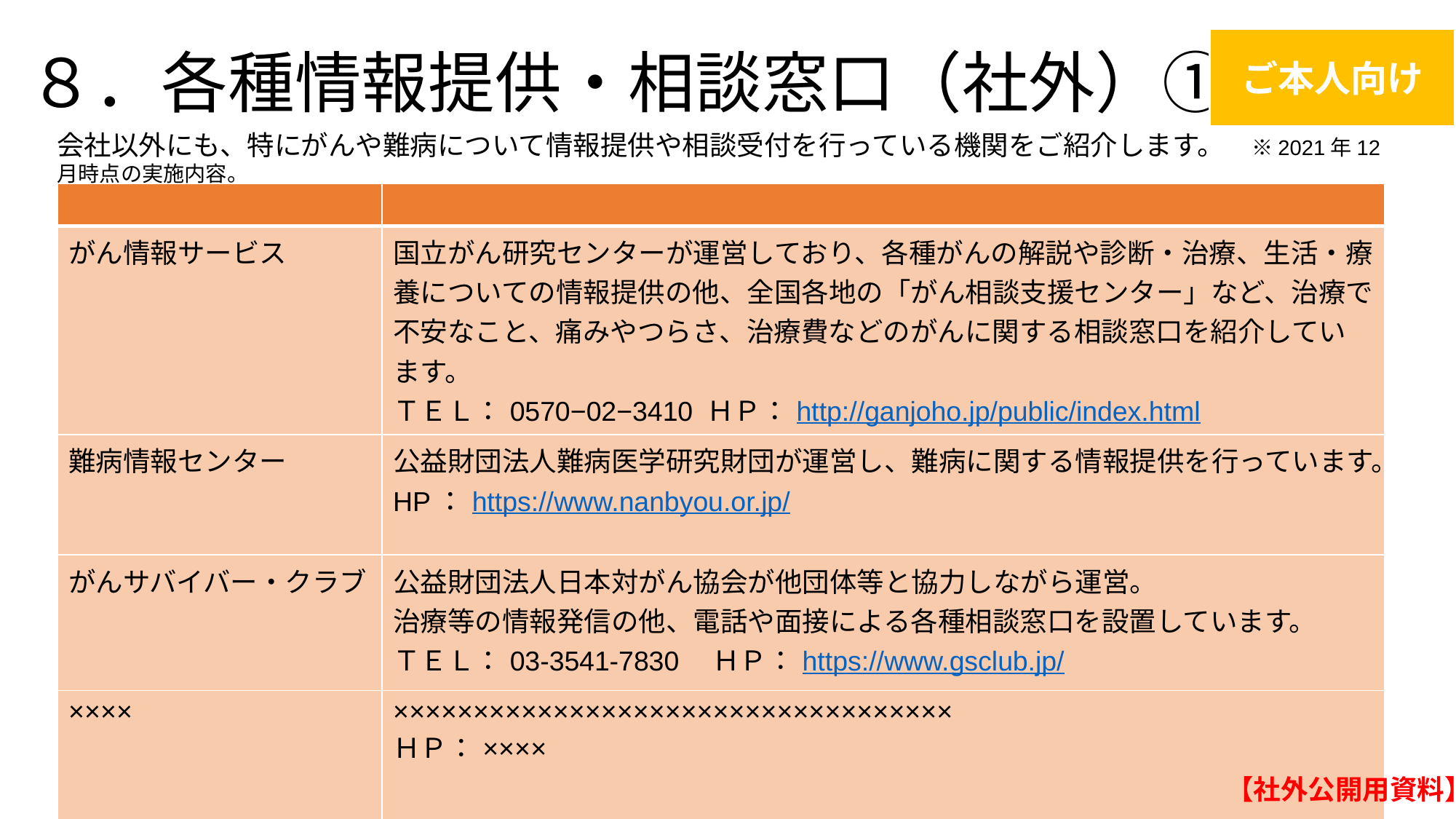

# ８．各種情報提供・相談窓口（社外）①
ご本人向け
会社以外にも、特にがんや難病について情報提供や相談受付を行っている機関をご紹介します。　※2021年12月時点の実施内容。
|  |  |
| --- | --- |
| がん情報サービス | 国立がん研究センターが運営しており、各種がんの解説や診断・治療、生活・療養についての情報提供の他、全国各地の「がん相談支援センター」など、治療で不安なこと、痛みやつらさ、治療費などのがんに関する相談窓口を紹介しています。 ＴＥＬ：0570−02−3410 ＨＰ：http://ganjoho.jp/public/index.html |
| 難病情報センター | 公益財団法人難病医学研究財団が運営し、難病に関する情報提供を行っています。 HP：https://www.nanbyou.or.jp/ |
| がんサバイバー・クラブ | 公益財団法人日本対がん協会が他団体等と協力しながら運営。 治療等の情報発信の他、電話や面接による各種相談窓口を設置しています。 ＴＥＬ：03-3541-7830　ＨＰ：https://www.gsclub.jp/ |
| ×××× | ××××××××××××××××××××××××××××××××××× ＨＰ：×××× |
【社外公開用資料】